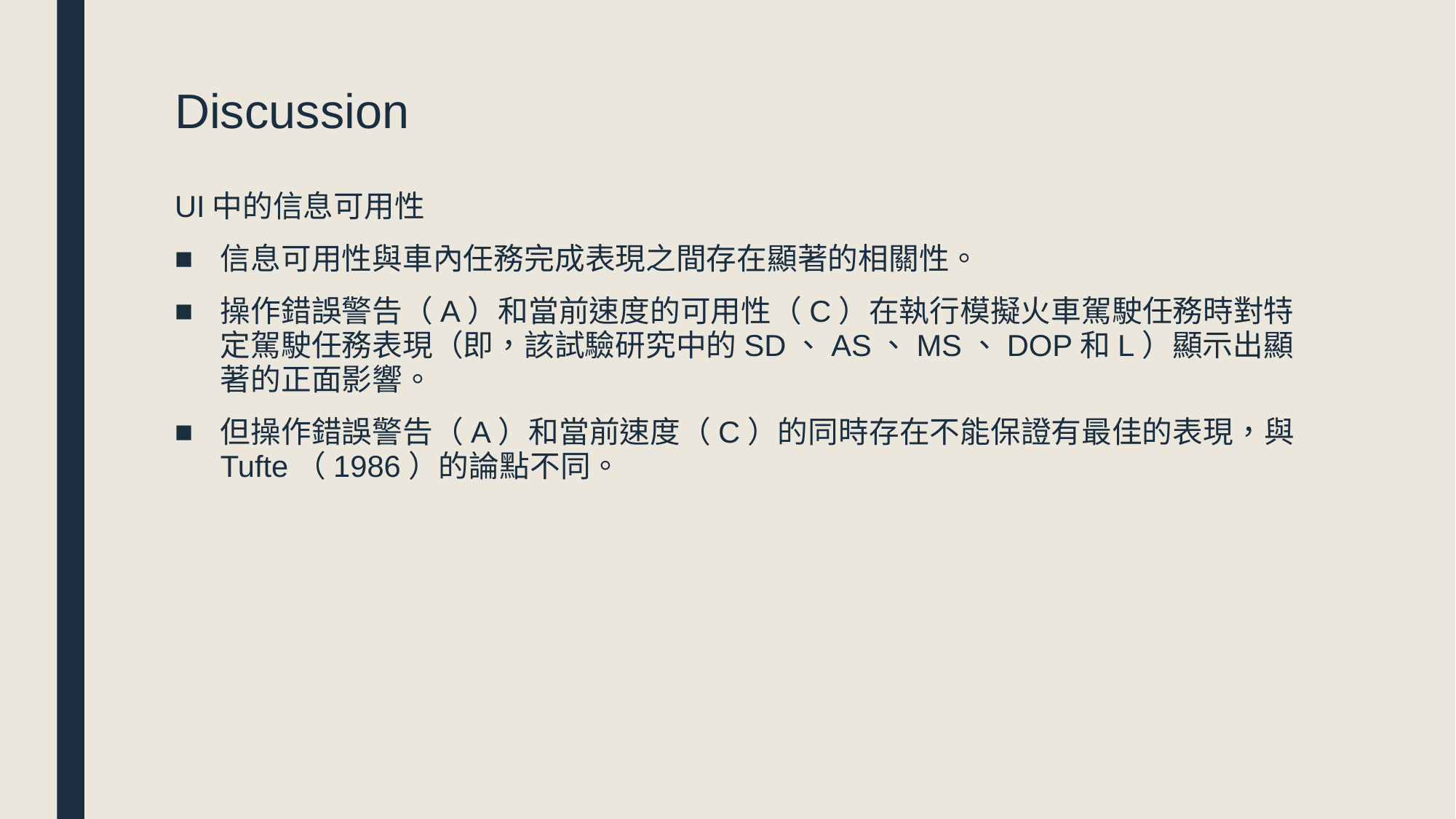

# Discussion
UI中的信息可用性
信息可用性與車內任務完成表現之間存在顯著的相關性。
操作錯誤警告（A）和當前速度的可用性（C）在執行模擬火車駕駛任務時對特定駕駛任務表現（即，該試驗研究中的SD、AS、MS、DOP和L）顯示出顯著的正面影響。
但操作錯誤警告（A）和當前速度（C）的同時存在不能保證有最佳的表現，與 Tufte（1986）的論點不同。